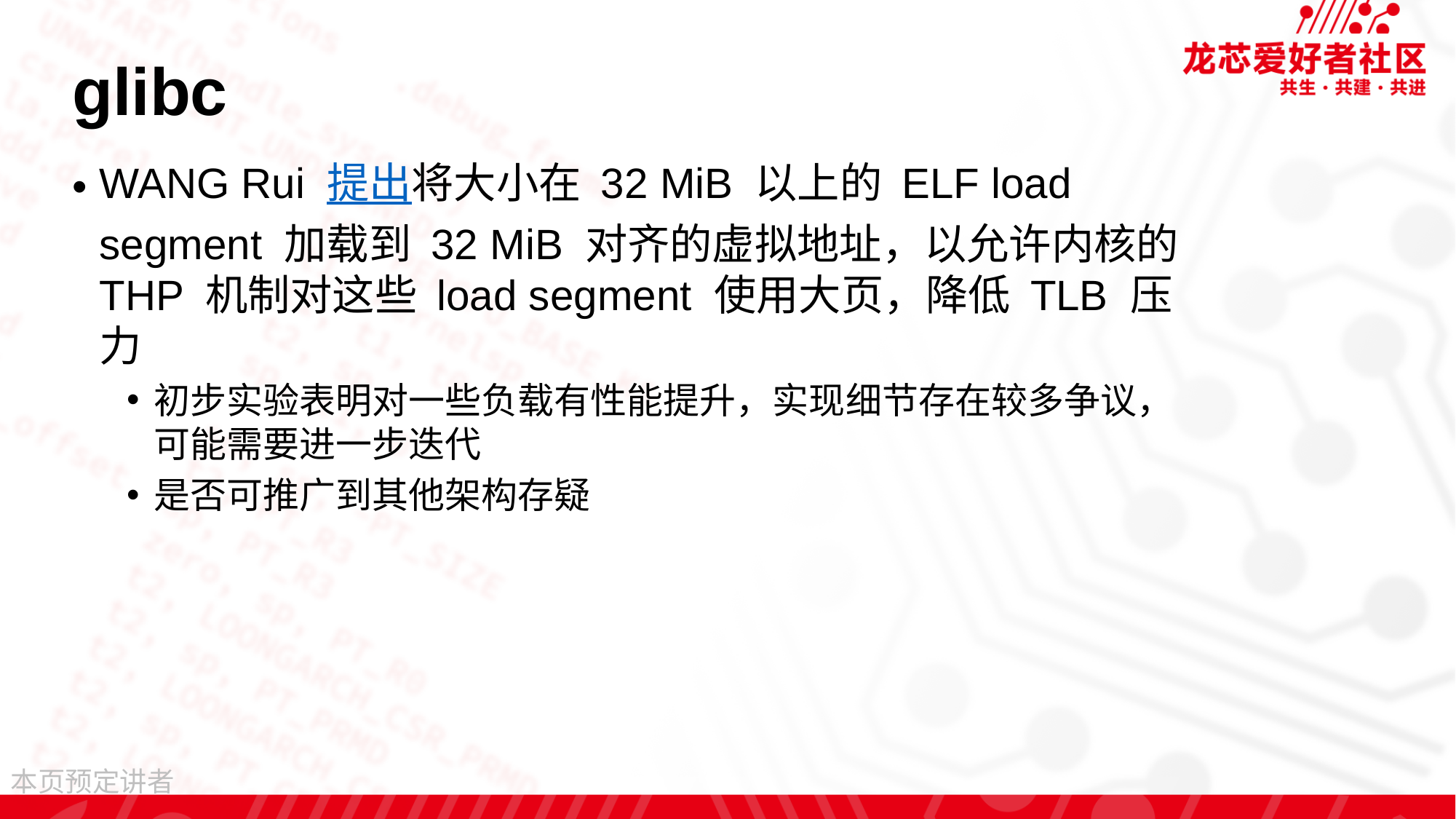

# glibc
WANG Rui 提出将大小在 32 MiB 以上的 ELF load segment 加载到 32 MiB 对齐的虚拟地址，以允许内核的 THP 机制对这些 load segment 使用大页，降低 TLB 压力
初步实验表明对一些负载有性能提升，实现细节存在较多争议，可能需要进一步迭代
是否可推广到其他架构存疑